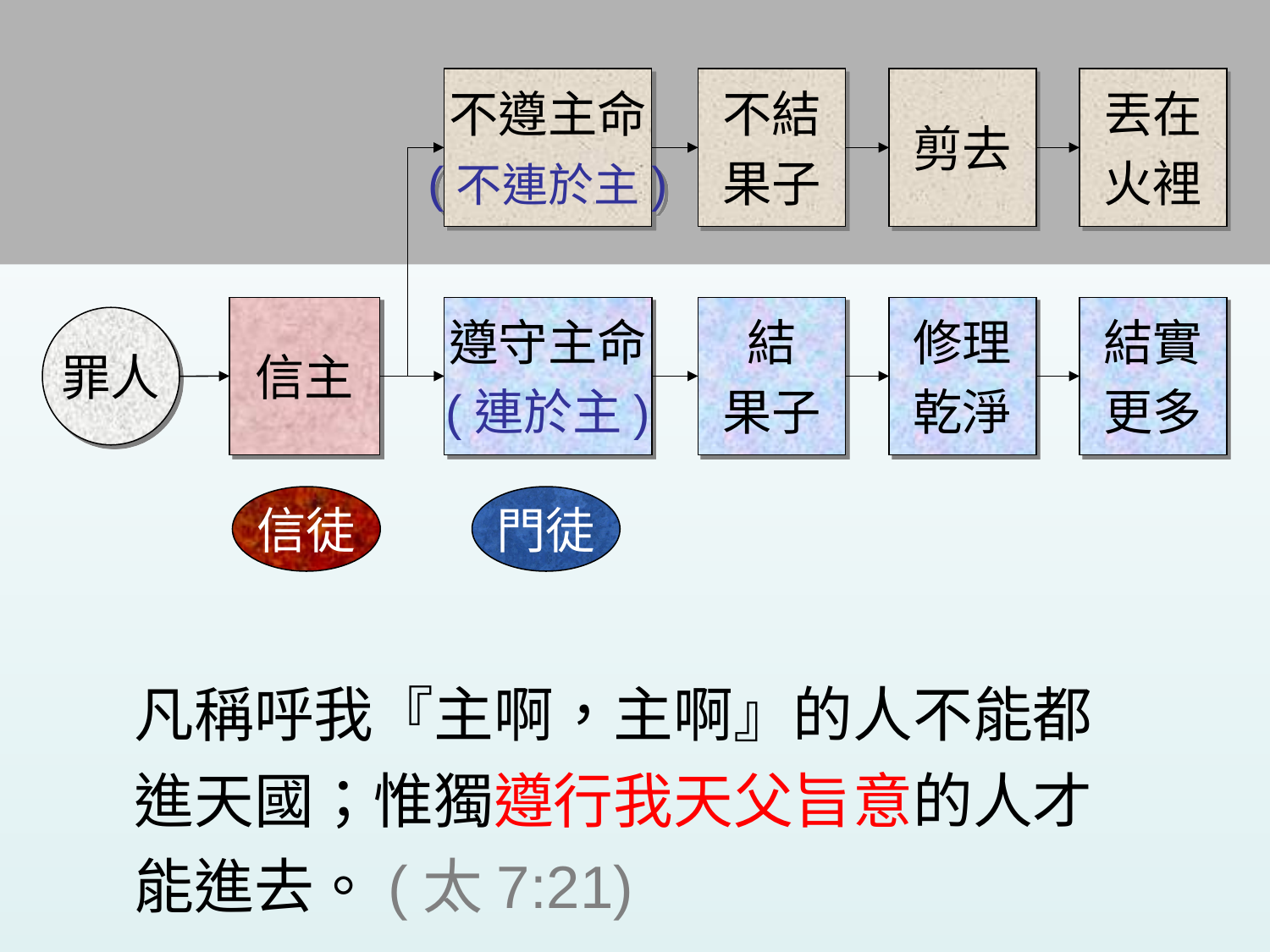

不遵主命
(不連於主)
不結
果子
剪去
丟在
火裡
信主
遵守主命
(連於主)
結
果子
修理
乾淨
結實
更多
罪人
信徒
門徒
凡稱呼我『主啊，主啊』的人不能都進天國；惟獨遵行我天父旨意的人才能進去。(太7:21)